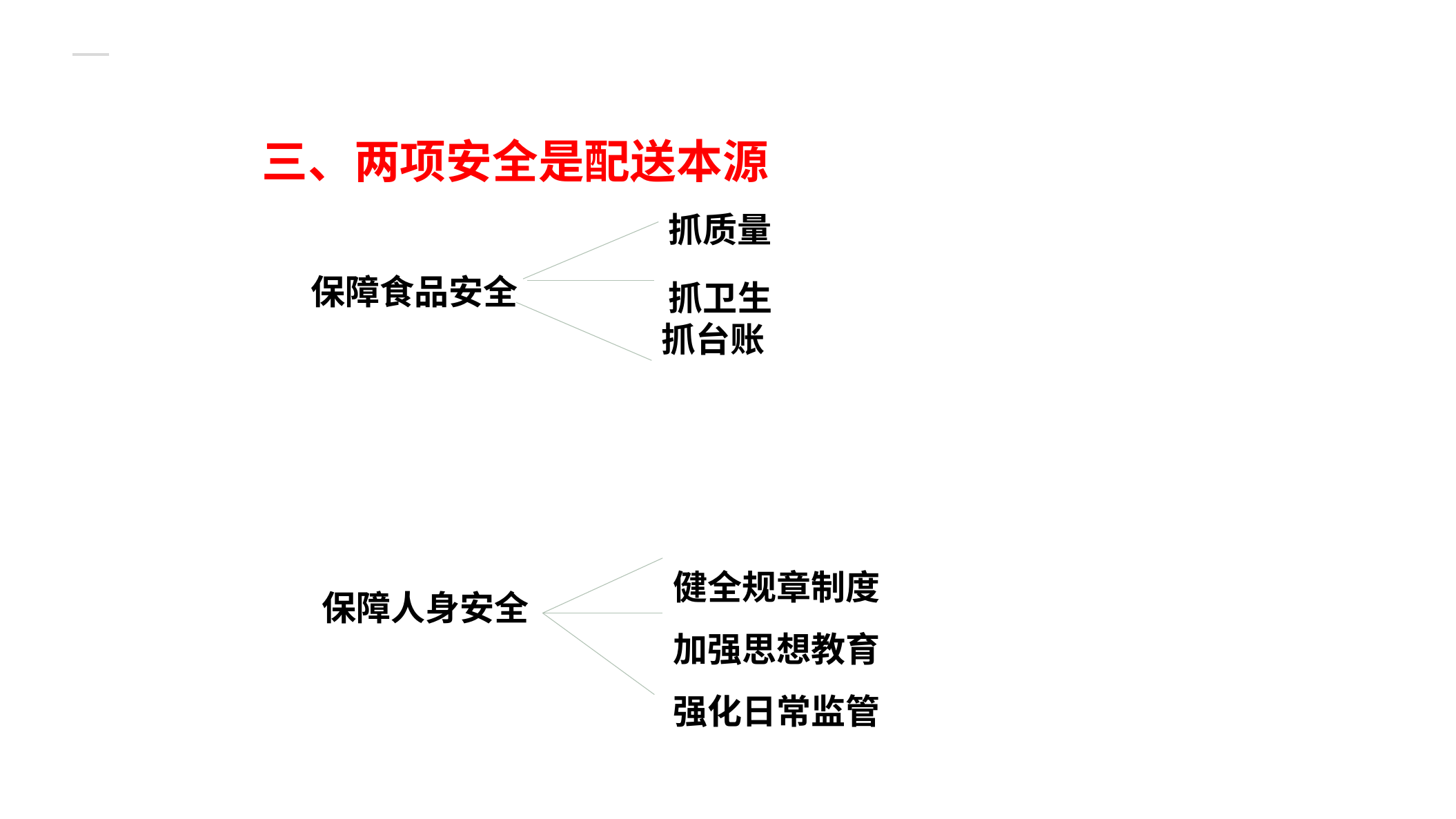

三、两项安全是配送本源
                                                      抓质量
        保障食品安全

抓台账
抓卫生

保障人身安全
健全规章制度
加强思想教育
强化日常监管